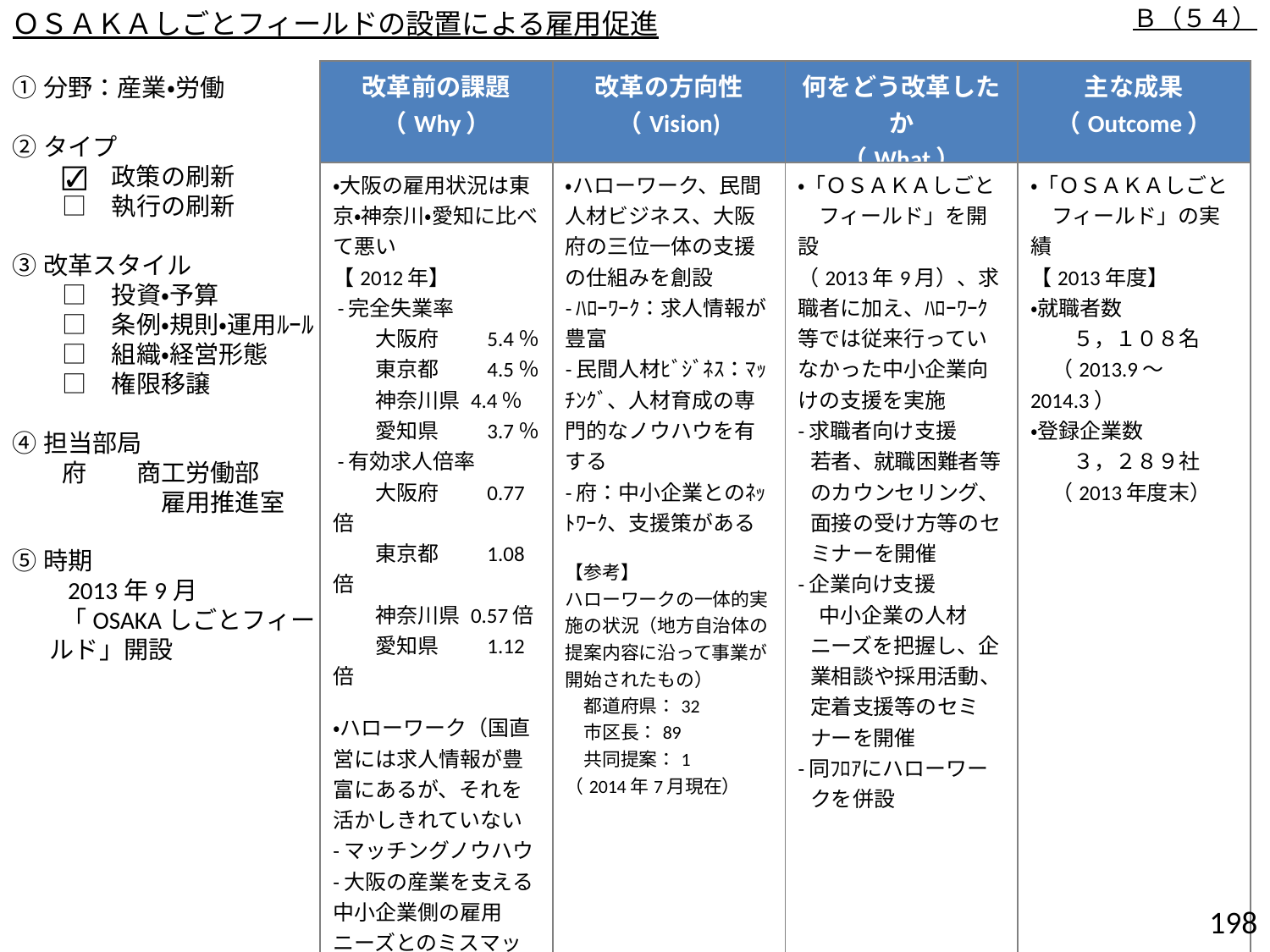

ＯＳＡＫＡしごとフィールドの設置による雇用促進
Ｂ（５４）
| 改革前の課題 （Why） | 改革の方向性 （Vision) | 何をどう改革したか （What） | 主な成果 （Outcome） |
| --- | --- | --- | --- |
| ・大阪の雇用状況は東京・神奈川・愛知に比べて悪い 【2012年】 -完全失業率 　　大阪府　　5.4％ 　　東京都　　4.5％ 　　神奈川県 4.4％ 　　愛知県　　3.7％ -有効求人倍率 　　大阪府　　0.77倍 　　東京都　　1.08倍 　　神奈川県 0.57倍 　　愛知県　　1.12倍 ・ハローワーク（国直営には求人情報が豊富にあるが、それを活かしきれていない -マッチングノウハウ -大阪の産業を支える中小企業側の雇用ニーズとのミスマッチ | ・ハローワーク、民間人材ビジネス、大阪府の三位一体の支援の仕組みを創設 -ﾊﾛｰﾜｰｸ：求人情報が豊富 -民間人材ﾋﾞｼﾞﾈｽ：ﾏｯﾁﾝｸﾞ、人材育成の専門的なノウハウを有する -府：中小企業とのﾈｯﾄﾜｰｸ、支援策がある 【参考】 ハローワークの一体的実施の状況（地方自治体の提案内容に沿って事業が開始されたもの） 　都道府県：32 　市区長：89 　共同提案：1 （2014年7月現在） | ・「ＯＳＡＫＡしごと 　フィールド」を開設 （2013年9月）、求職者に加え、ﾊﾛｰﾜｰｸ等では従来行っていなかった中小企業向けの支援を実施 -求職者向け支援 若者、就職困難者等のカウンセリング、面接の受け方等のセミナーを開催 -企業向け支援 　中小企業の人材ニーズを把握し、企業相談や採用活動、定着支援等のセミナーを開催 -同ﾌﾛｱにハローワークを併設 | ・「ＯＳＡＫＡしごと 　フィールド」の実績 【2013年度】 ・就職者数 　　５，１０８名 　（2013.9～2014.3） ・登録企業数 　　３，２８９社 　（2013年度末） |
①分野：産業・労働

②タイプ
　　☑　政策の刷新
　　□　執行の刷新

③改革スタイル
　　□　投資・予算
　　□　条例・規則・運用ﾙｰﾙ
　　□　組織・経営形態
　　□　権限移譲

④担当部局
　　府　　商工労働部
　　　　　　雇用推進室

⑤時期
　　2013年9月
　　「OSAKAしごとフィールド」開設
198